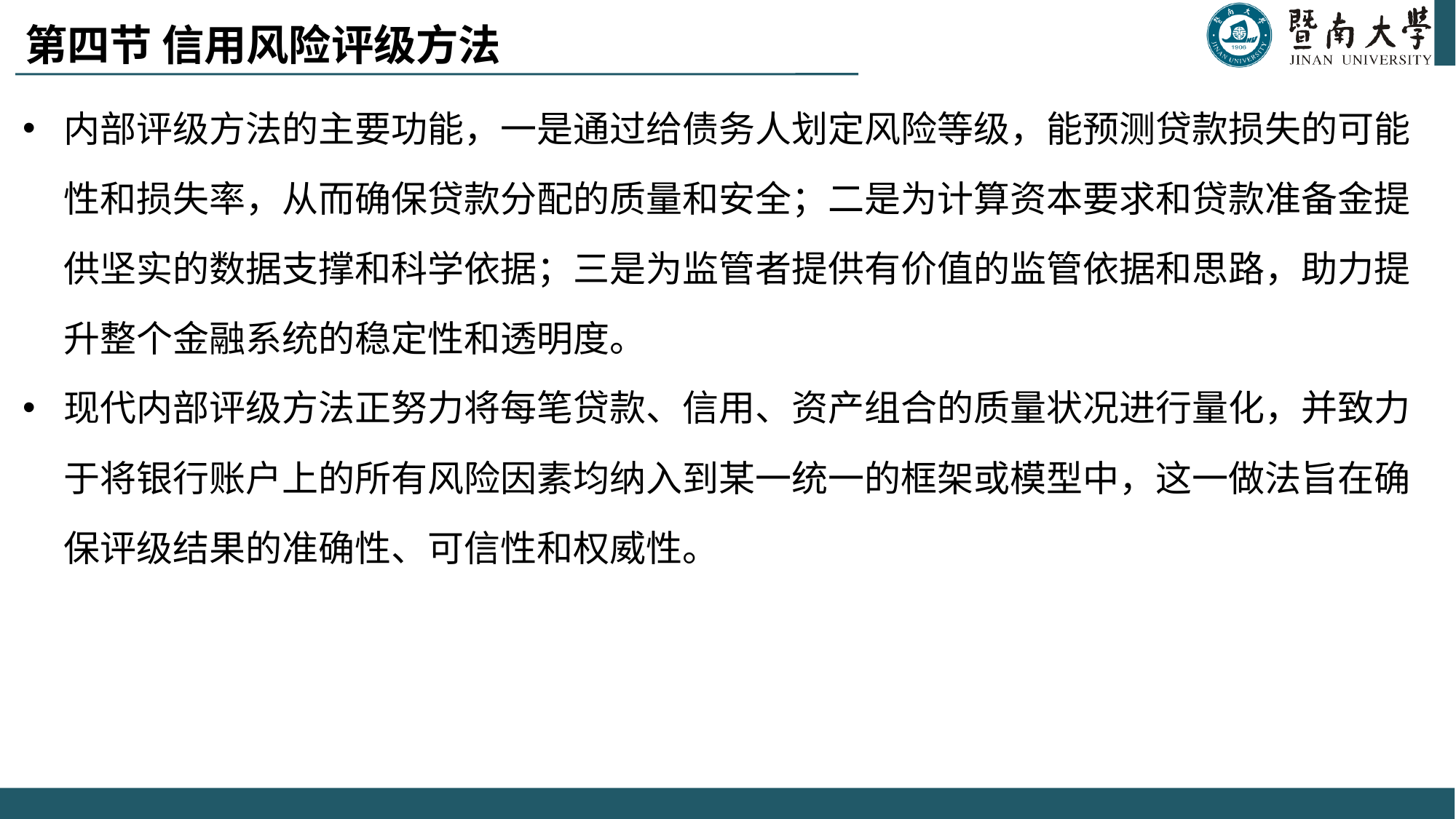

# 第四节 信用风险评级方法
内部评级方法的主要功能，一是通过给债务人划定风险等级，能预测贷款损失的可能性和损失率，从而确保贷款分配的质量和安全；二是为计算资本要求和贷款准备金提供坚实的数据支撑和科学依据；三是为监管者提供有价值的监管依据和思路，助力提升整个金融系统的稳定性和透明度。
现代内部评级方法正努力将每笔贷款、信用、资产组合的质量状况进行量化，并致力于将银行账户上的所有风险因素均纳入到某一统一的框架或模型中，这一做法旨在确保评级结果的准确性、可信性和权威性。